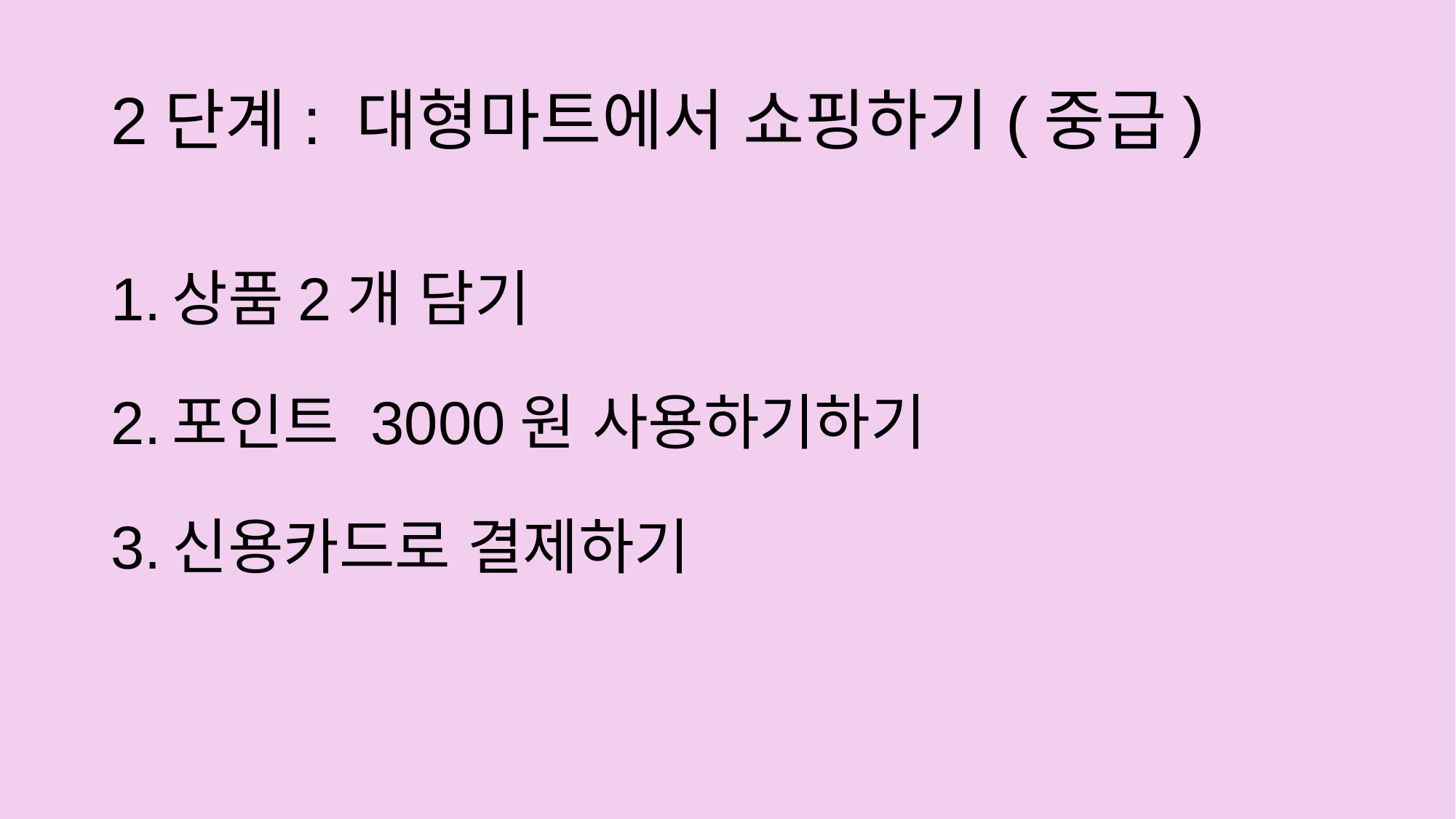

# 2단계: 대형마트에서 쇼핑하기(중급)
상품2개 담기
포인트 3000원 사용하기하기
신용카드로 결제하기